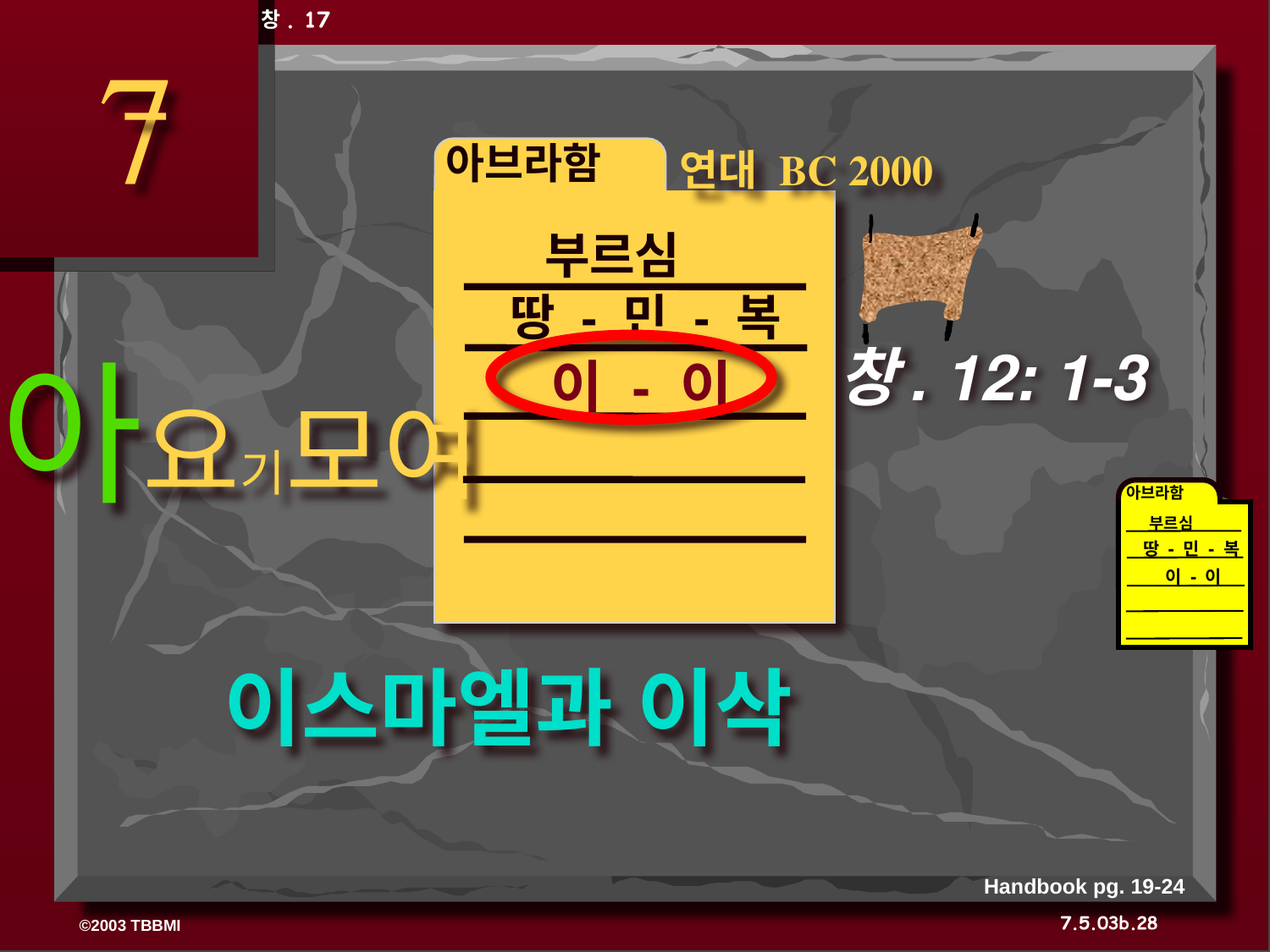

창. 17

7

아브라함
ABRAHAM
연대 BC 2000

부르심

땅 - 민 - 복

아요기모여

창. 12: 1-3

이 - 이

아브라함

부르심

땅 - 민 - 복

이 - 이

이스마엘과 이삭
Handbook pg. 19-24

28